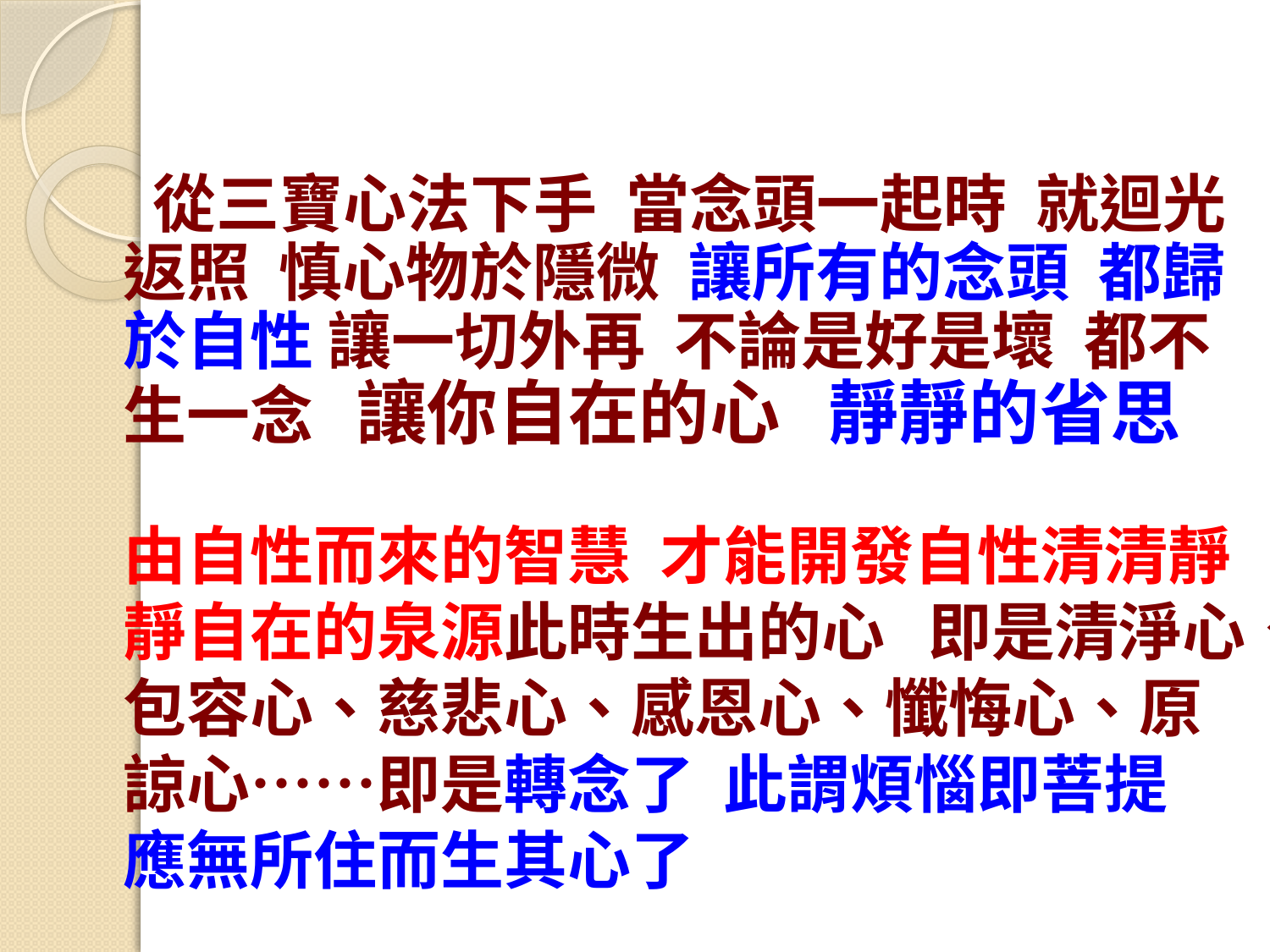

從三寶心法下手  當念頭一起時  就迴光  返照  慎心物於隱微  讓所有的念頭  都歸於自性 讓一切外再  不論是好是壞  都不生一念   讓你自在的心   靜靜的省思

由自性而來的智慧  才能開發自性清清靜靜自在的泉源此時生出的心   即是清淨心、包容心、慈悲心、感恩心、懺悔心、原諒心……即是轉念了  此謂煩惱即菩提  應無所住而生其心了